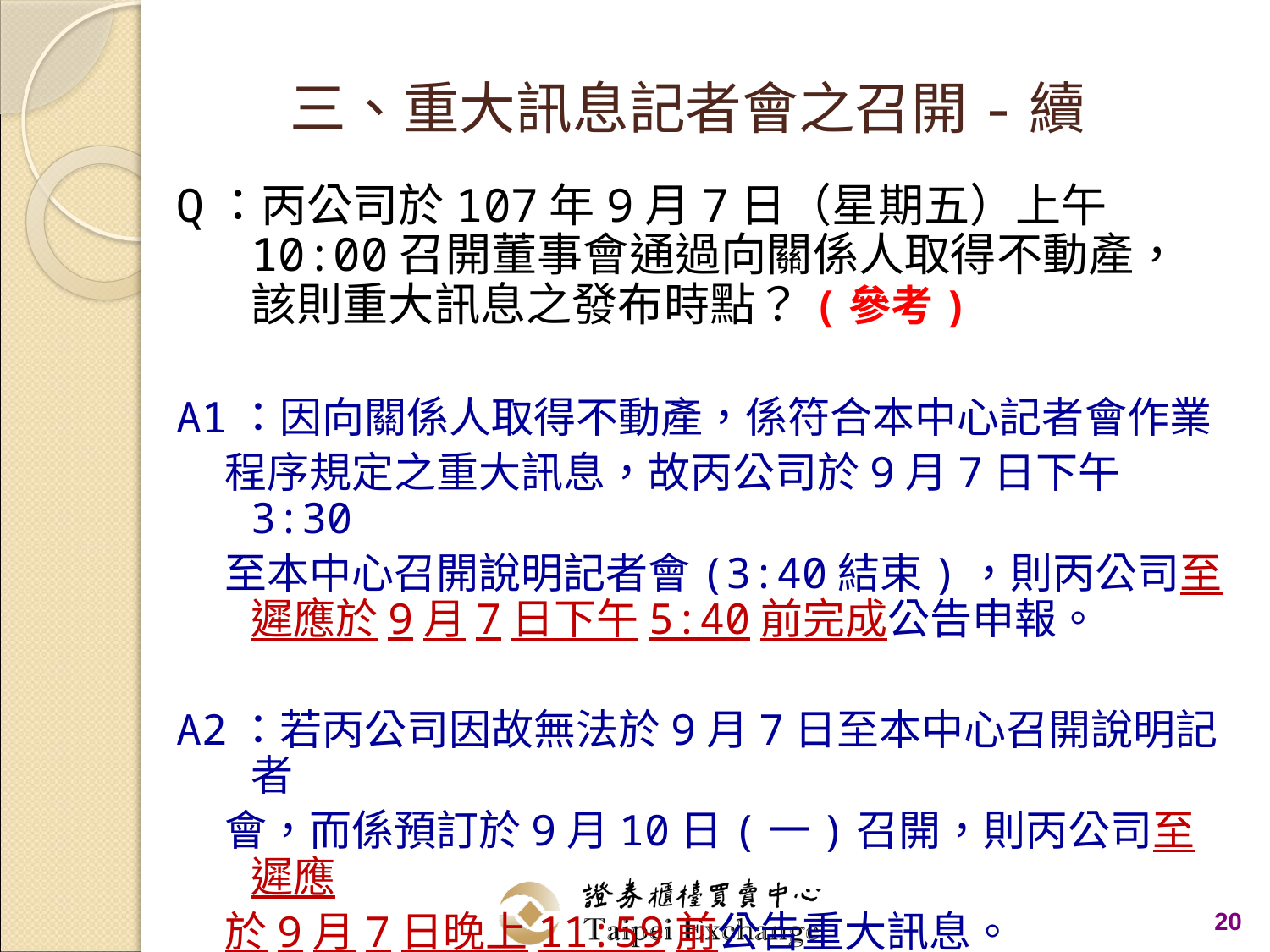

# 三、重大訊息記者會之召開-續
Q：丙公司於107年9月7日（星期五）上午10:00召開董事會通過向關係人取得不動產，該則重大訊息之發布時點？(參考)

A1：因向關係人取得不動產，係符合本中心記者會作業
    程序規定之重大訊息，故丙公司於9月7日下午3:30
    至本中心召開說明記者會(3:40結束)，則丙公司至遲應於9月7日下午5:40前完成公告申報。

A2：若丙公司因故無法於9月7日至本中心召開說明記者
    會，而係預訂於9月10日(一)召開，則丙公司至遲應
    於9月7日晚上11:59前公告重大訊息。
20